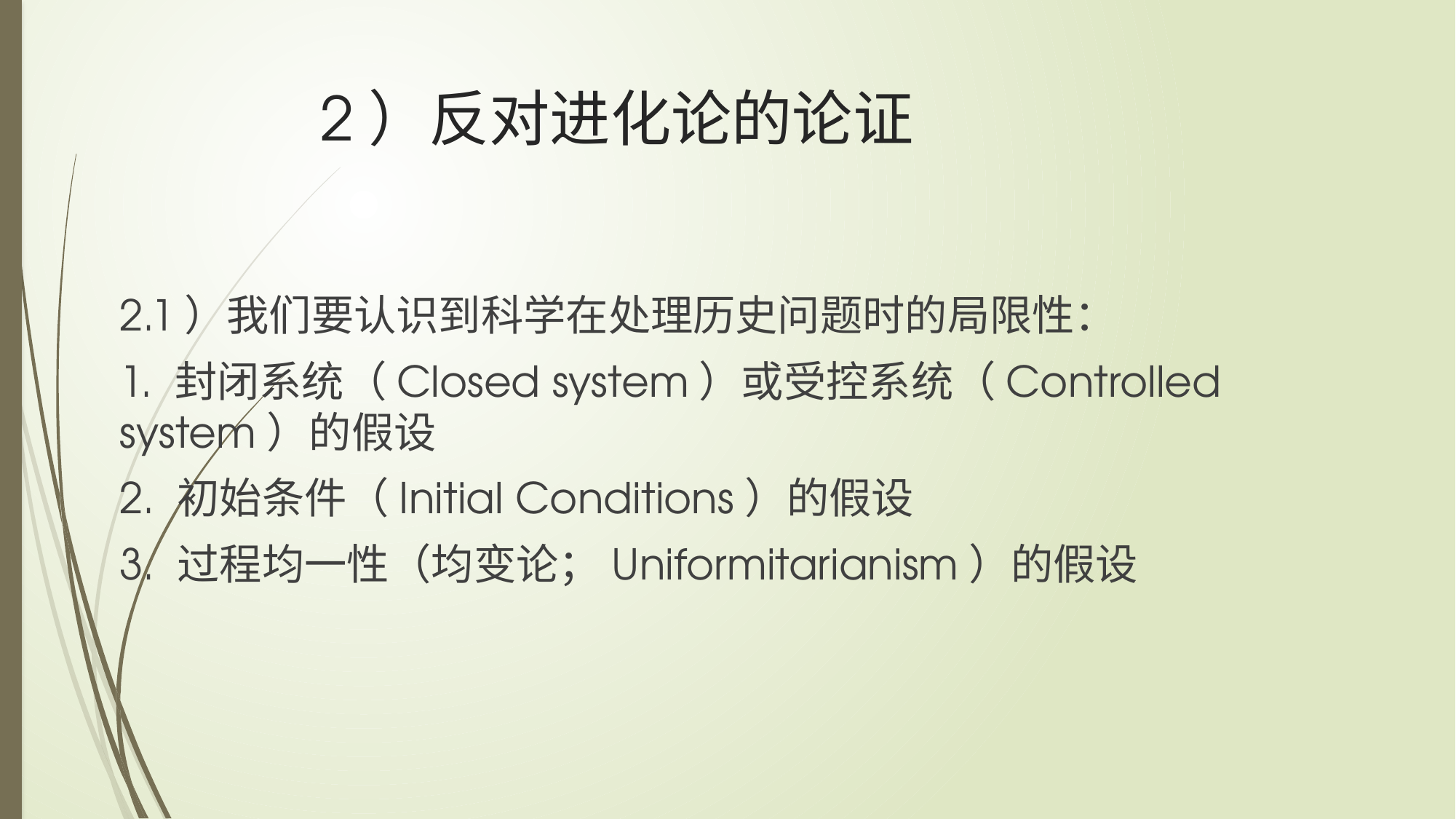

# 2）反对进化论的论证
2.1）我们要认识到科学在处理历史问题时的局限性：
1. 封闭系统（Closed system）或受控系统（Controlled system）的假设
2. 初始条件（Initial Conditions）的假设
3. 过程均一性（均变论；Uniformitarianism）的假设